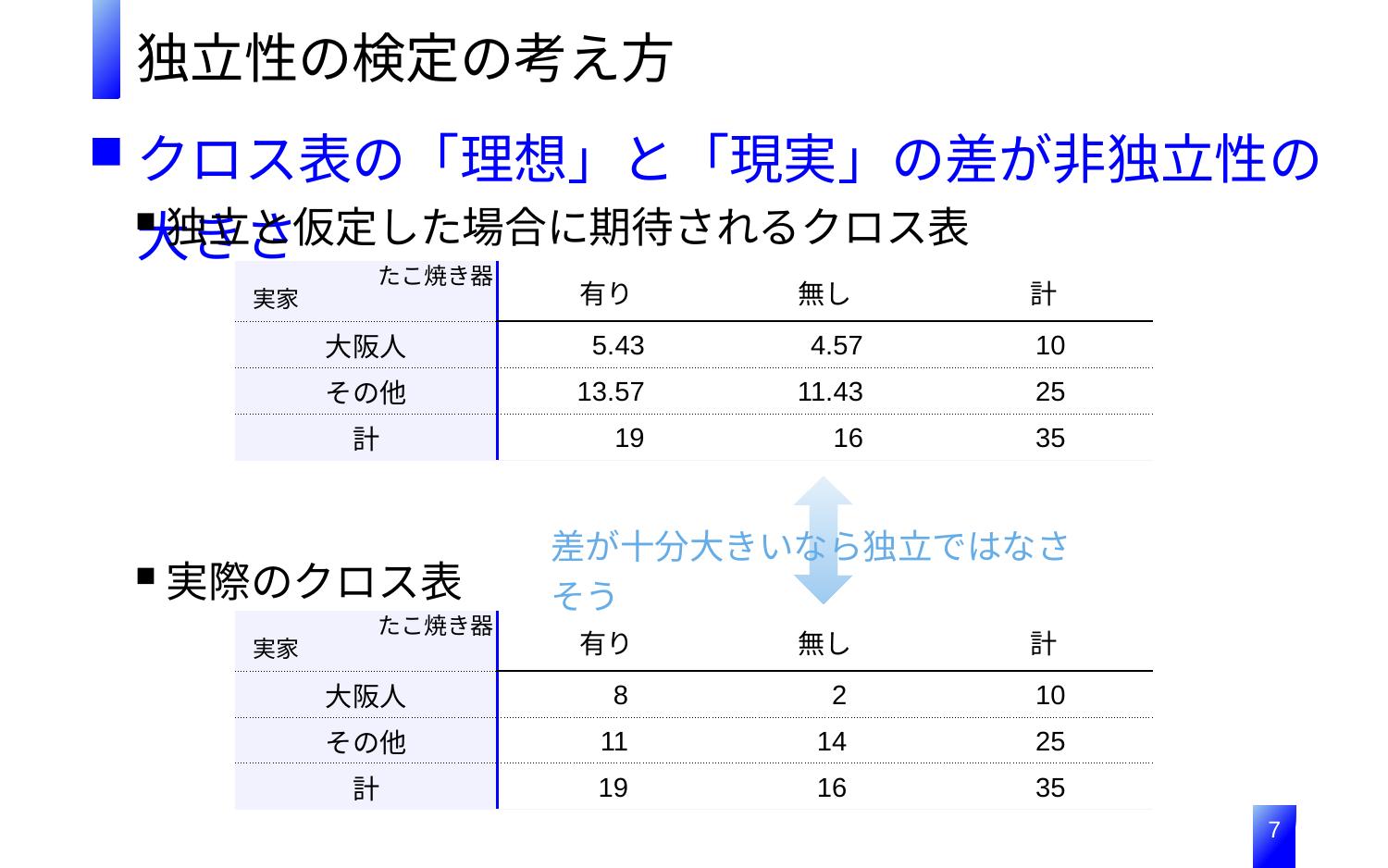

独立性の検定の考え方
クロス表の「理想」と「現実」の差が非独立性の大きさ

独立と仮定した場合に期待されるクロス表

たこ焼き器
|  | 有り | 無し | 計 |
| --- | --- | --- | --- |
| 大阪人 | 5.43 | 4.57 | 10 |
| その他 | 13.57 | 11.43 | 25 |
| 計 | 19 | 16 | 35 |
実家

差が十分大きいなら独立ではなさそう
実際のクロス表

たこ焼き器
|  | 有り | 無し | 計 |
| --- | --- | --- | --- |
| 大阪人 | 8 | 2 | 10 |
| その他 | 11 | 14 | 25 |
| 計 | 19 | 16 | 35 |
実家